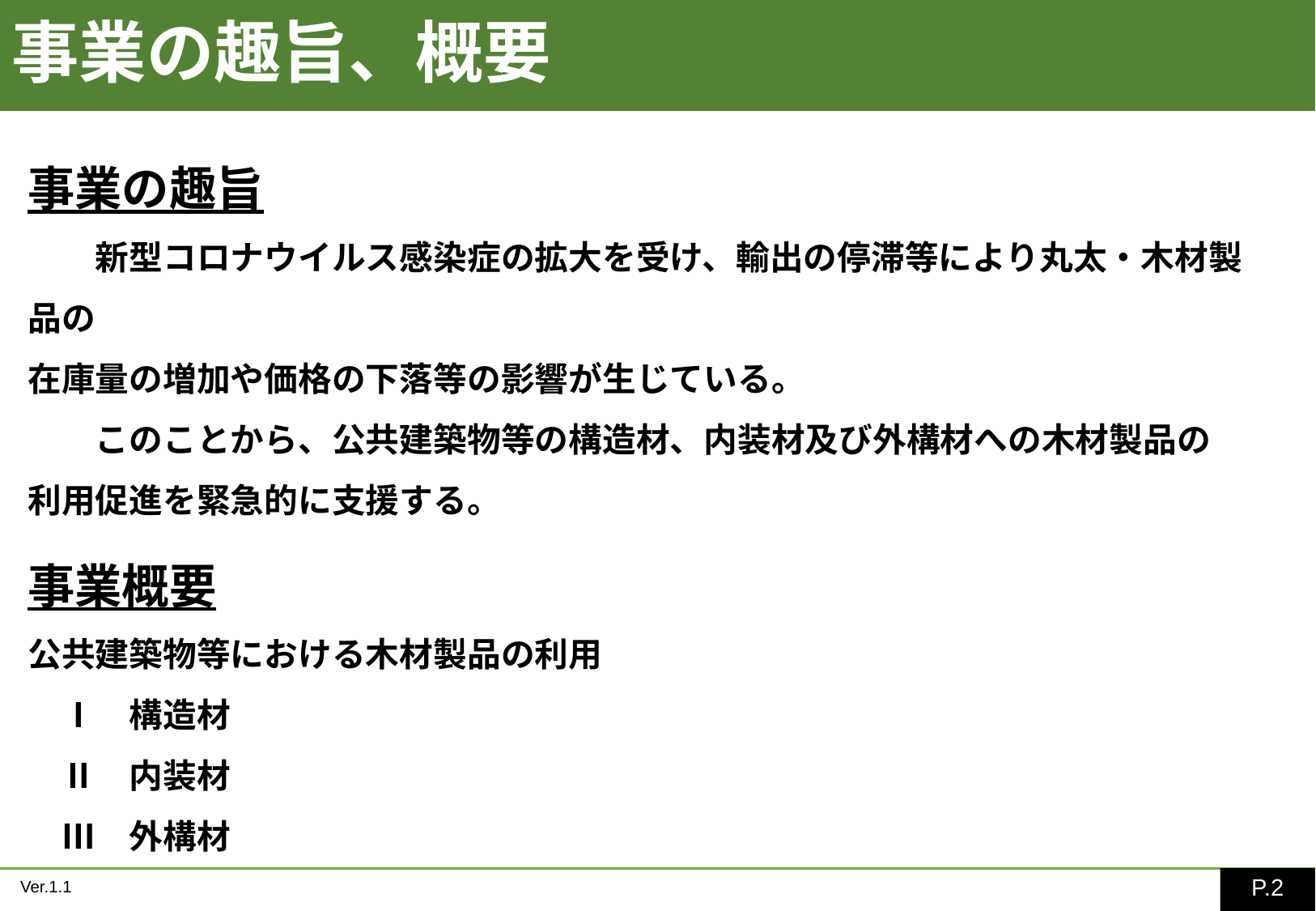

事業の趣旨、概要

事業の趣旨
　　新型コロナウイルス感染症の拡大を受け、輸出の停滞等により丸太・木材製品の
在庫量の増加や価格の下落等の影響が生じている。
　　このことから、公共建築物等の構造材、内装材及び外構材への木材製品の
利用促進を緊急的に支援する。

事業概要
公共建築物等における木材製品の利用
　Ⅰ　構造材
　Ⅱ　内装材
　Ⅲ　外構材